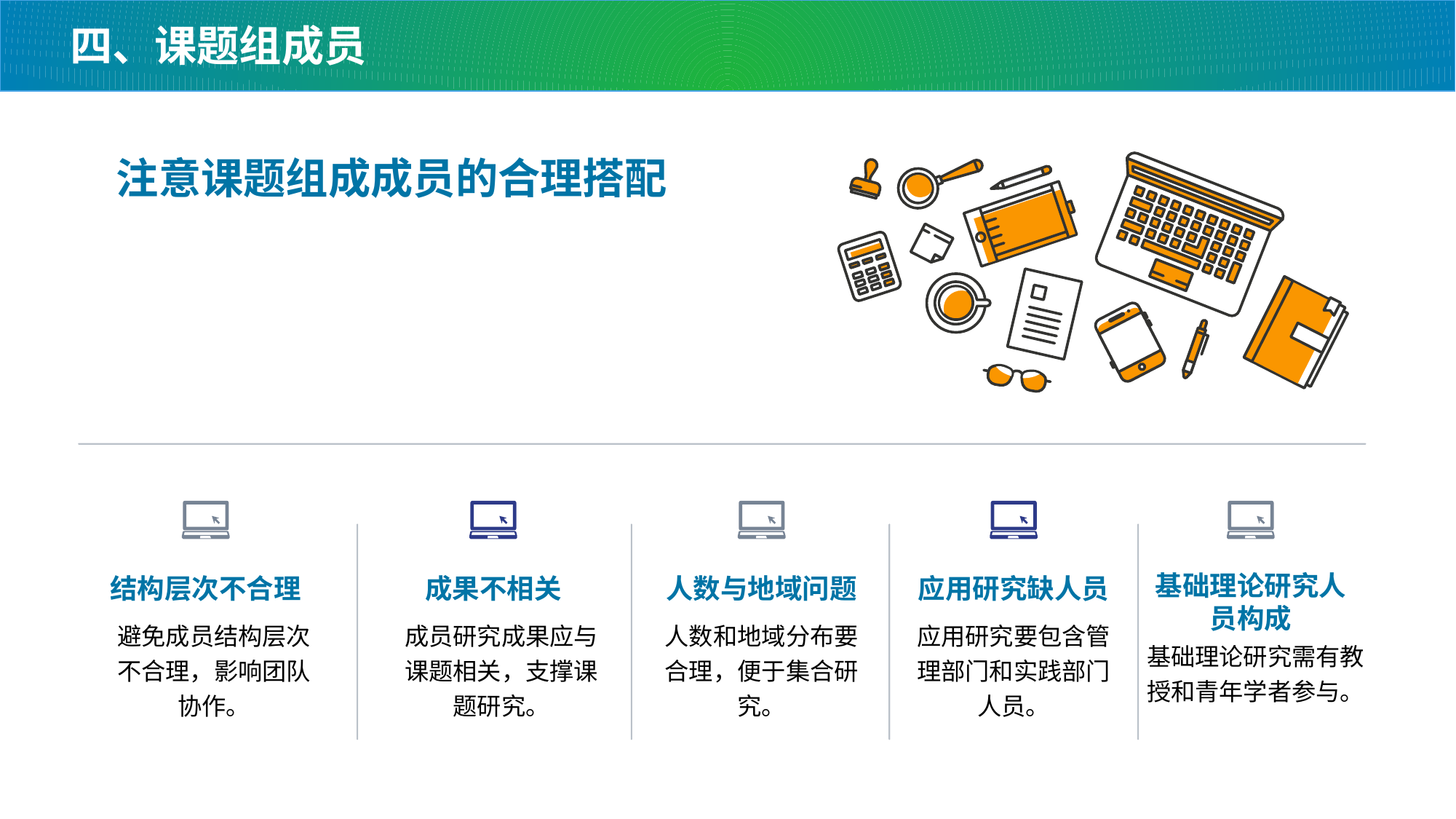

四、课题组成员
注意课题组成成员的合理搭配

结构层次不合理
避免成员结构层次不合理，影响团队协作。

成果不相关
成员研究成果应与课题相关，支撑课题研究。

人数与地域问题
人数和地域分布要合理，便于集合研究。

应用研究缺人员
应用研究要包含管理部门和实践部门人员。

基础理论研究人员构成
基础理论研究需有教授和青年学者参与。